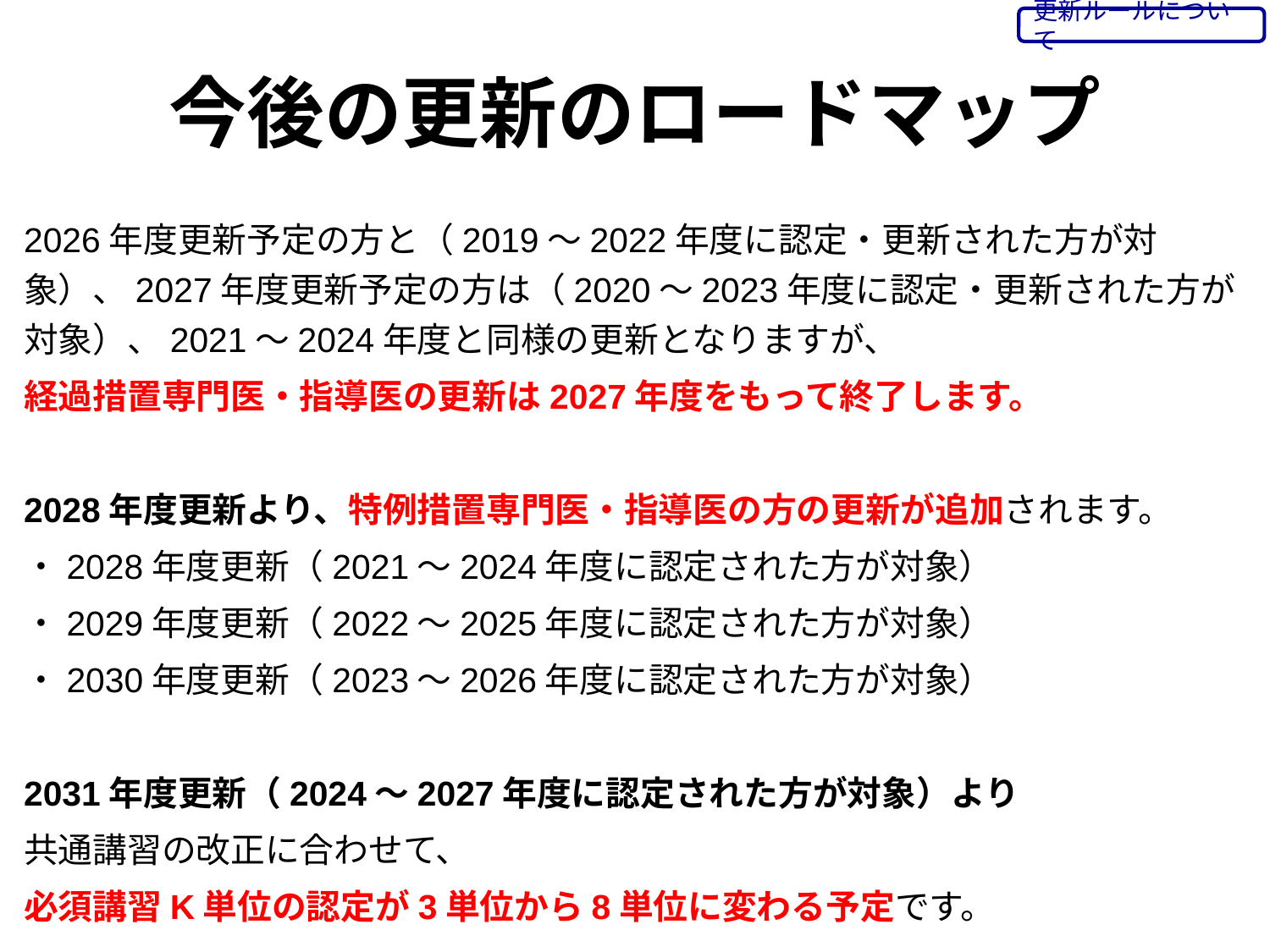

更新ルールについて
# 今後の更新のロードマップ
2026年度更新予定の方と（2019～2022年度に認定・更新された方が対象）、2027年度更新予定の方は（2020～2023年度に認定・更新された方が対象）、2021～2024年度と同様の更新となりますが、
経過措置専門医・指導医の更新は2027年度をもって終了します。

2028年度更新より、特例措置専門医・指導医の方の更新が追加されます。
・2028年度更新（2021～2024年度に認定された方が対象）
・2029年度更新（2022～2025年度に認定された方が対象）
・2030年度更新（2023～2026年度に認定された方が対象）

2031年度更新（2024～2027年度に認定された方が対象）より
共通講習の改正に合わせて、
必須講習K単位の認定が3単位から8単位に変わる予定です。